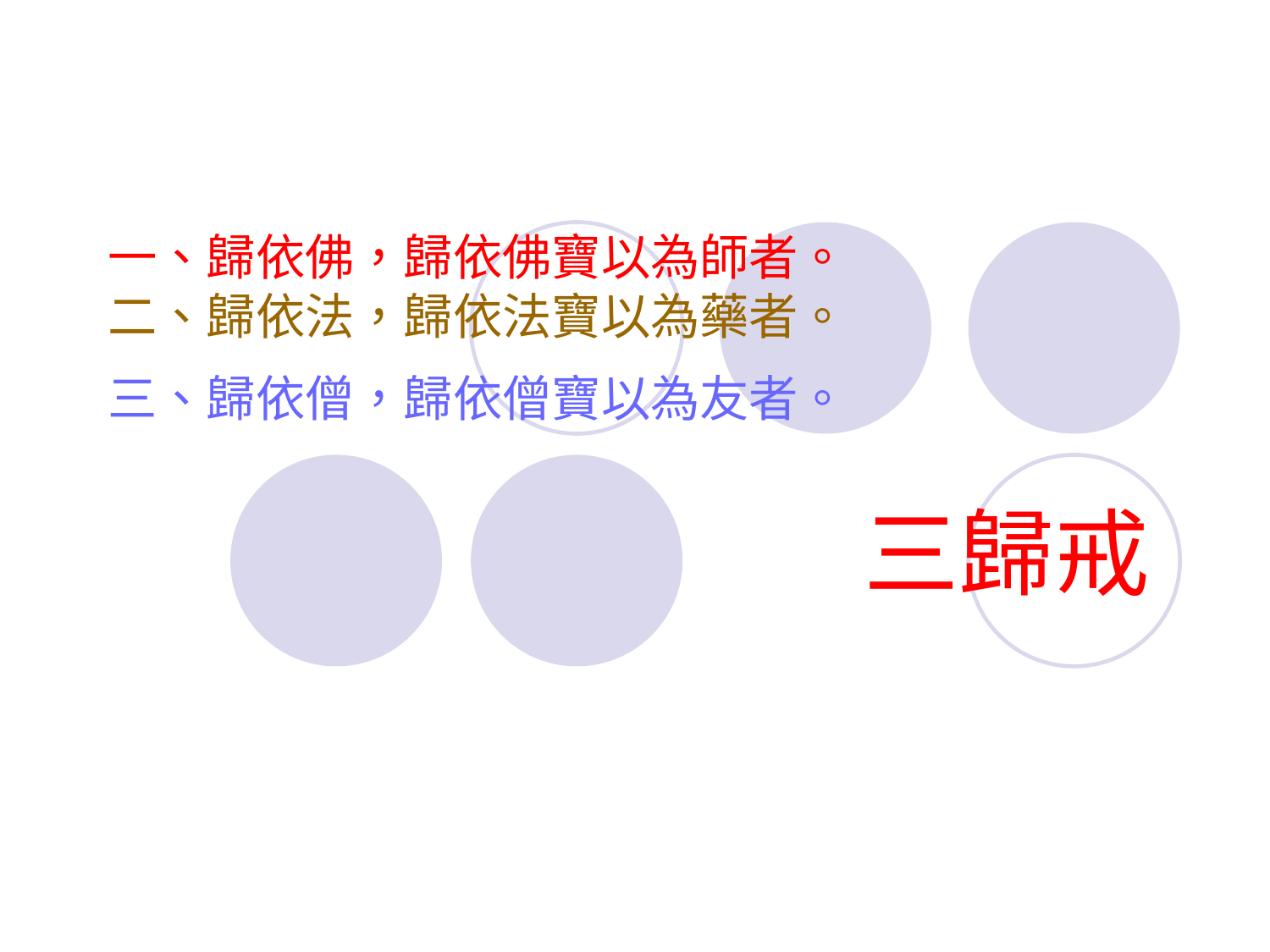

# 一、歸依佛，歸依佛寶以為師者。 二、歸依法，歸依法寶以為藥者。 三、歸依僧，歸依僧寶以為友者。
三歸戒